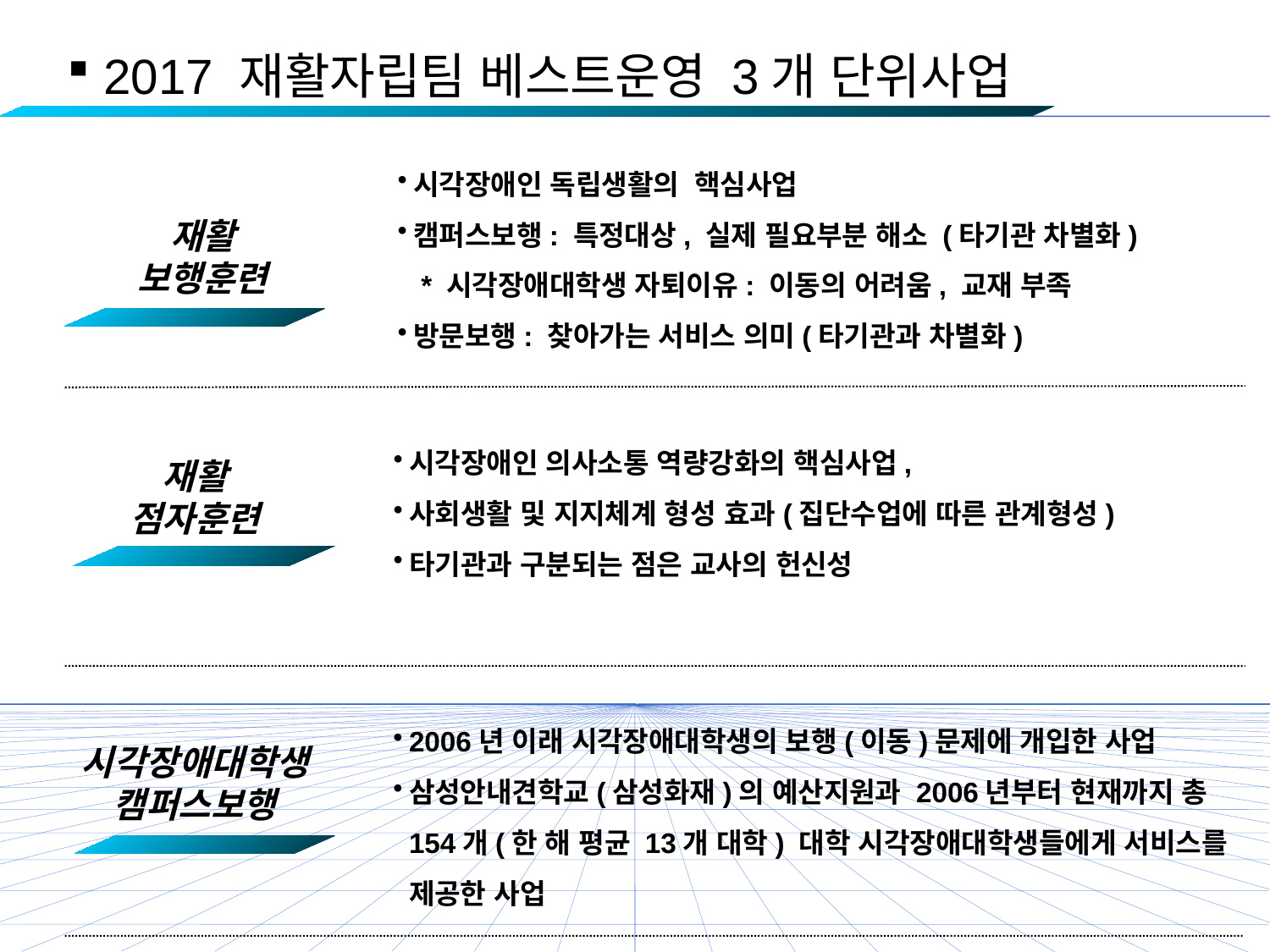

2017 재활자립팀 베스트운영 3개 단위사업

시각장애인 독립생활의  핵심사업
캠퍼스보행: 특정대상, 실제 필요부분 해소 (타기관 차별화)
   * 시각장애대학생 자퇴이유: 이동의 어려움, 교재 부족
방문보행: 찾아가는 서비스 의미(타기관과 차별화)

재활
보행훈련

시각장애인 의사소통 역량강화의 핵심사업,
사회생활 및 지지체계 형성 효과(집단수업에 따른 관계형성)
타기관과 구분되는 점은 교사의 헌신성
재활
점자훈련

2006년 이래 시각장애대학생의 보행(이동)문제에 개입한 사업
삼성안내견학교(삼성화재)의 예산지원과 2006년부터 현재까지 총 154개(한 해 평균 13개 대학) 대학 시각장애대학생들에게 서비스를 제공한 사업
시각장애대학생
캠퍼스보행